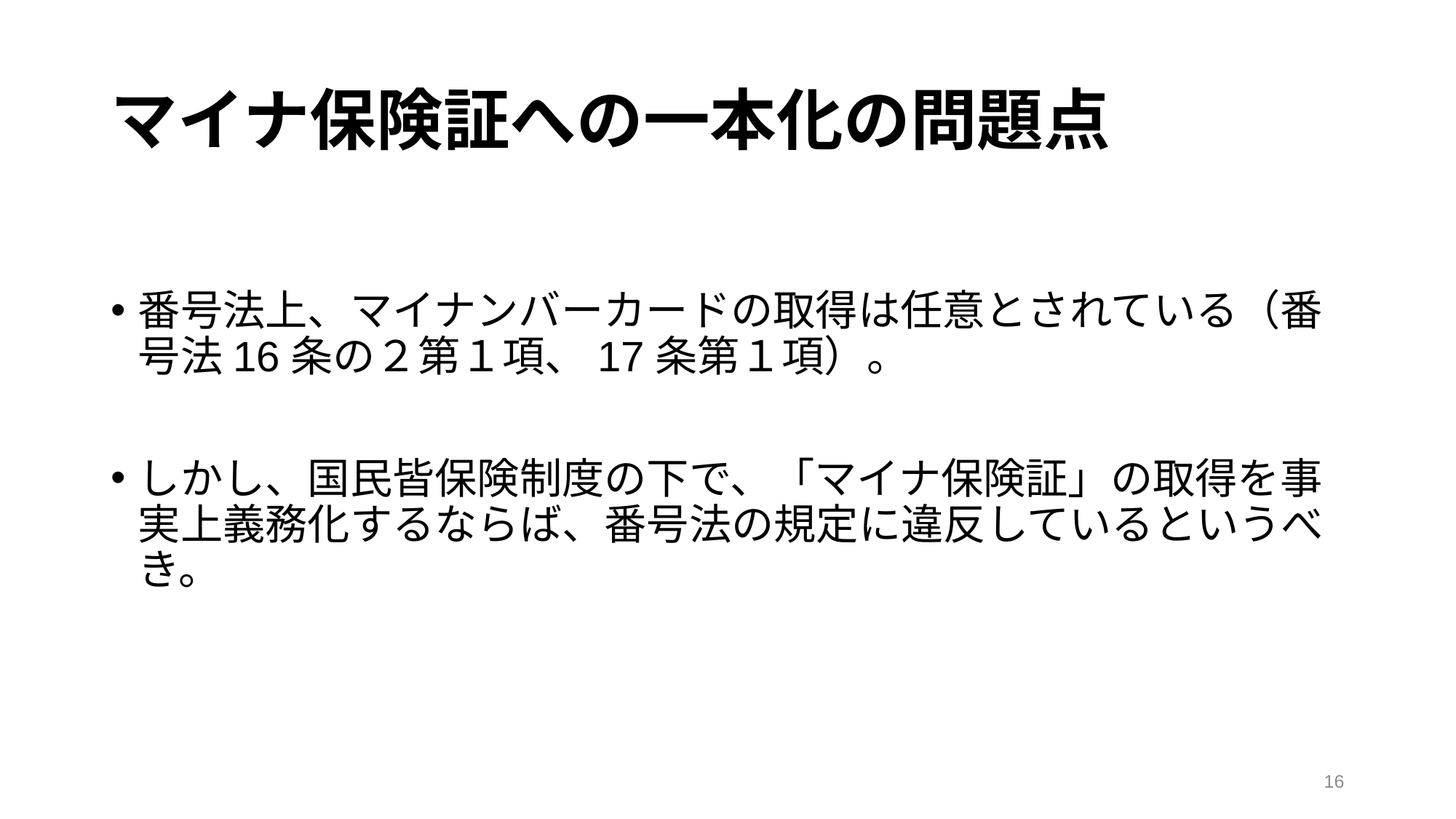

# マイナ保険証への一本化の問題点

番号法上、マイナンバーカードの取得は任意とされている（番号法16条の２第１項、17条第１項）。

しかし、国民皆保険制度の下で、「マイナ保険証」の取得を事実上義務化するならば、番号法の規定に違反しているというべき。
16